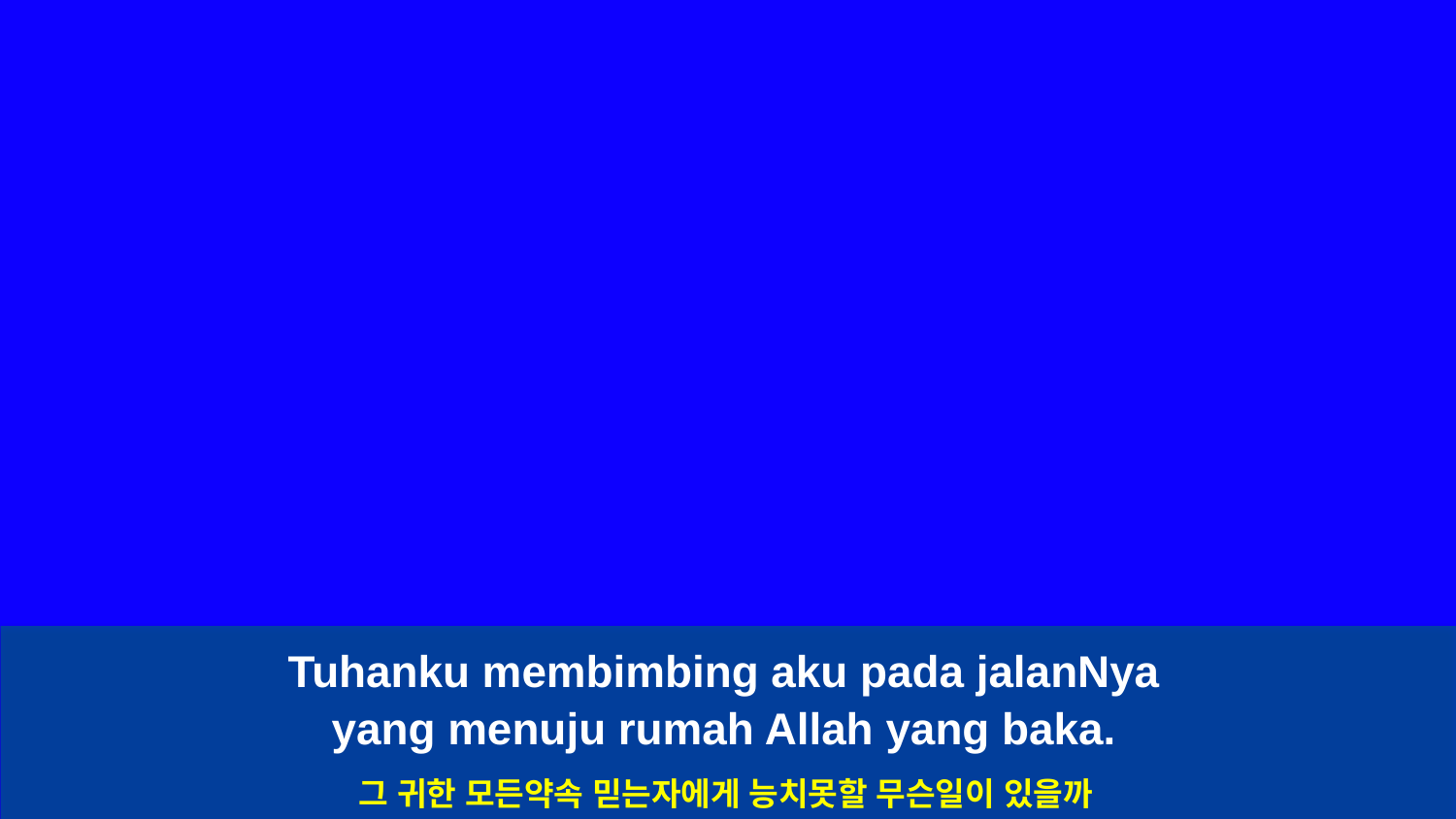

Tuhanku membimbing aku pada jalanNya
yang menuju rumah Allah yang baka.
그 귀한 모든약속 믿는자에게 능치못할 무슨일이 있을까